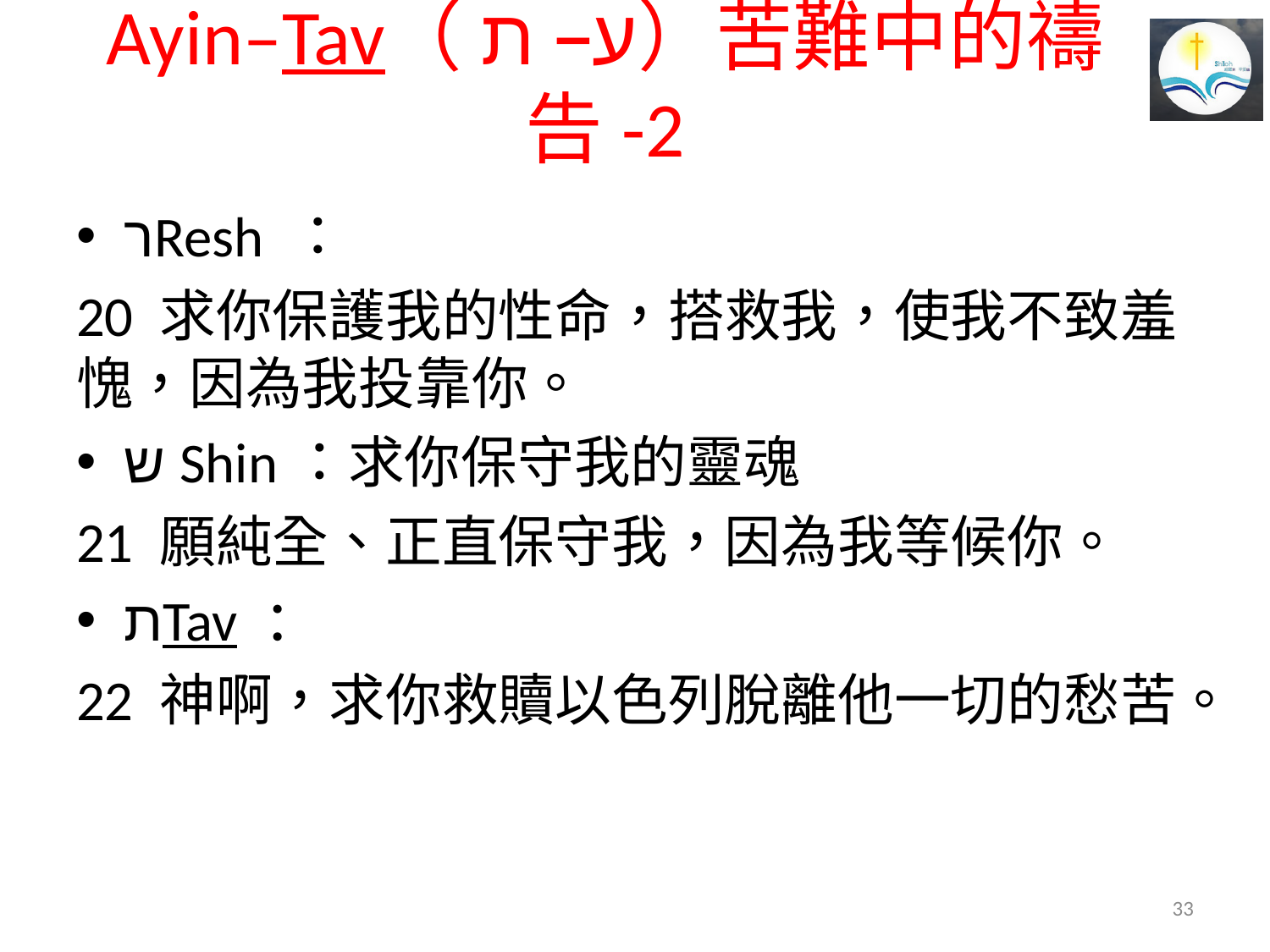

# Ayin–Tav（ע–ת）苦難中的禱告-2
רResh ：
20 求你保護我的性命，搭救我，使我不致羞愧，因為我投靠你。
ש Shin：求你保守我的靈魂
21 願純全、正直保守我，因為我等候你。
תTav ：
22 神啊，求你救贖以色列脫離他一切的愁苦。
33